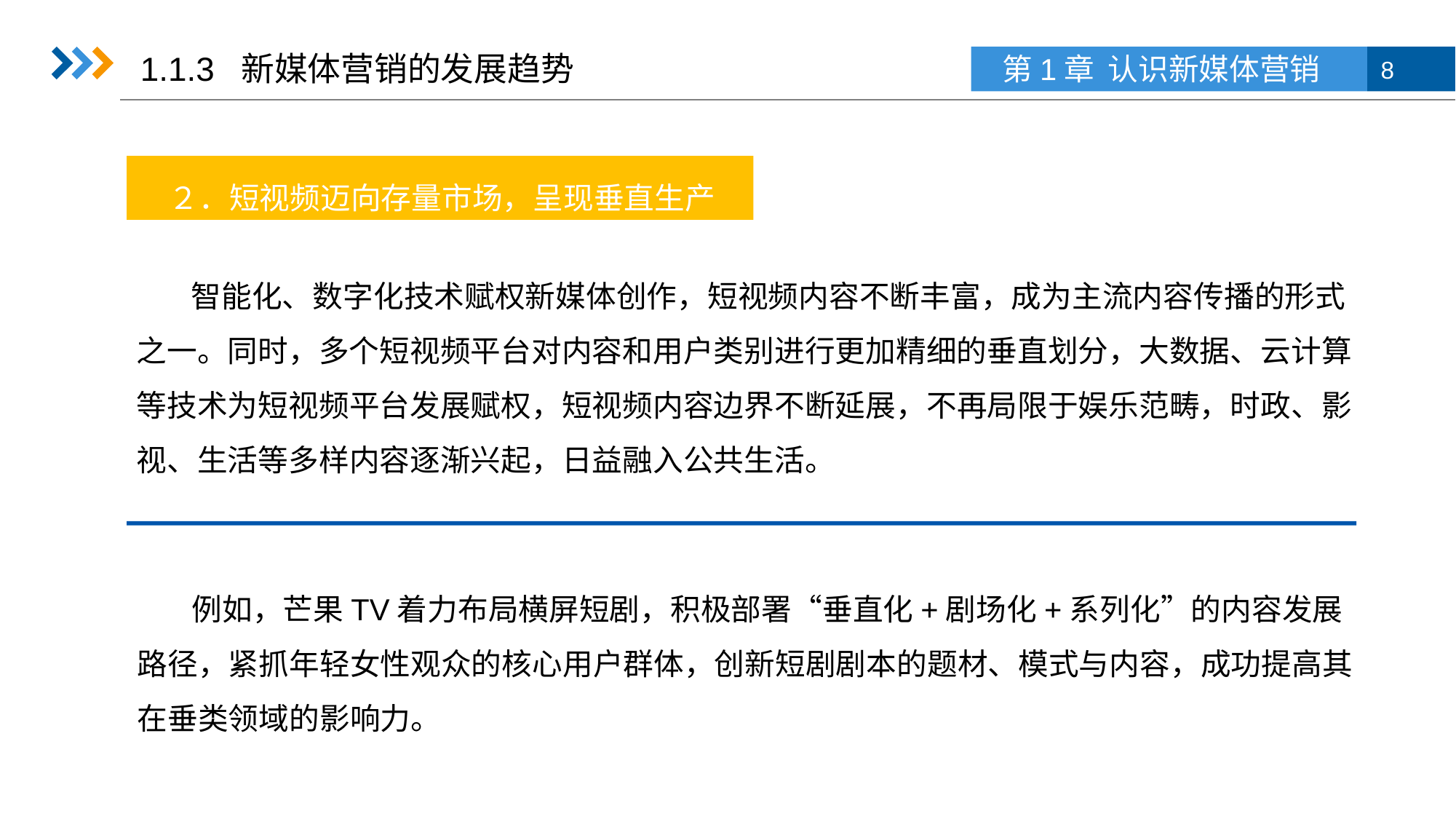

1.1.3  新媒体营销的发展趋势
２．短视频迈向存量市场，呈现垂直生产
智能化、数字化技术赋权新媒体创作，短视频内容不断丰富，成为主流内容传播的形式之一。同时，多个短视频平台对内容和用户类别进行更加精细的垂直划分，大数据、云计算等技术为短视频平台发展赋权，短视频内容边界不断延展，不再局限于娱乐范畴，时政、影视、生活等多样内容逐渐兴起，日益融入公共生活。

例如，芒果TV着力布局横屏短剧，积极部署“垂直化+剧场化+系列化”的内容发展路径，紧抓年轻女性观众的核心用户群体，创新短剧剧本的题材、模式与内容，成功提高其在垂类领域的影响力。